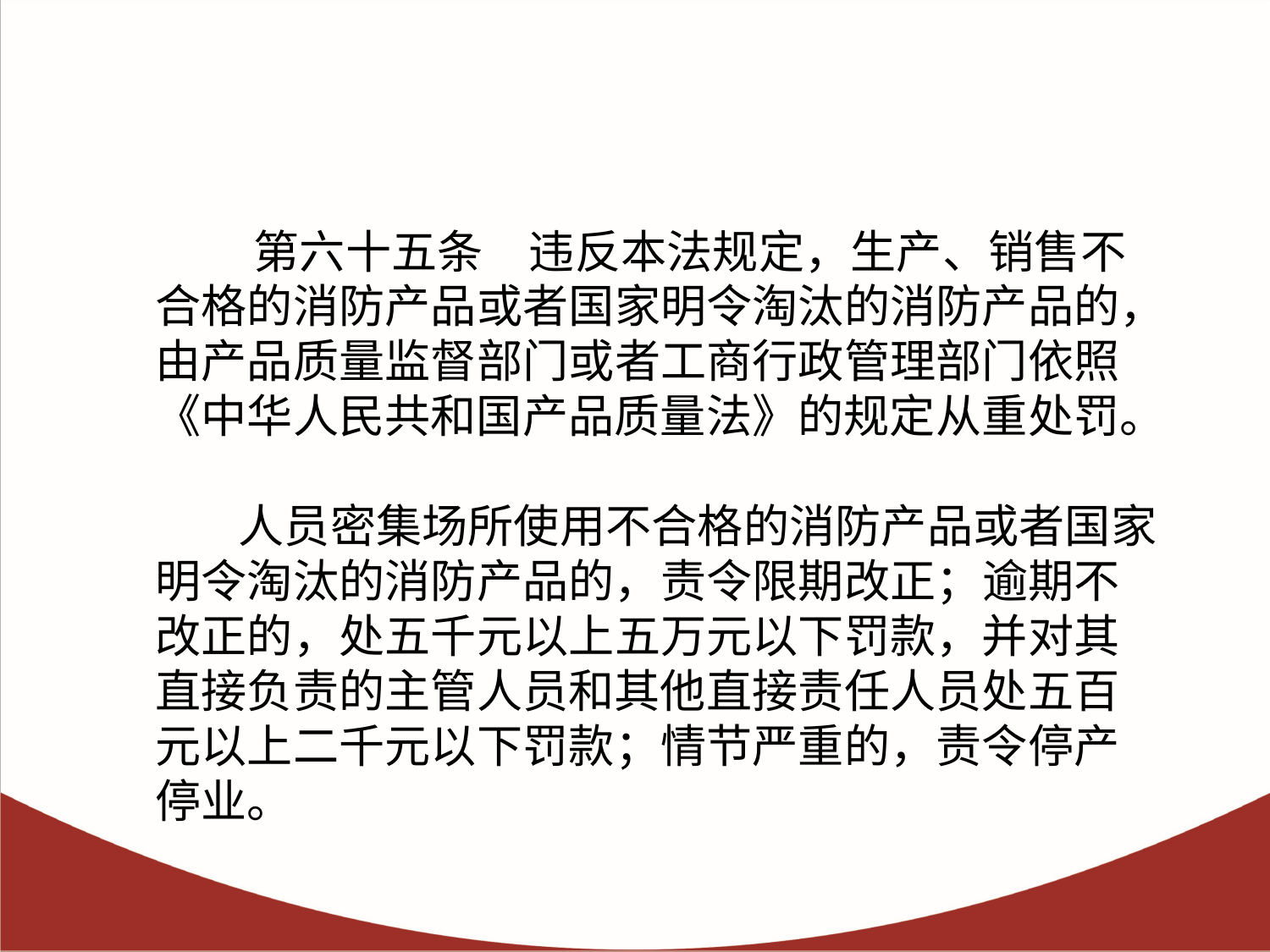

第六十五条　违反本法规定，生产、销售不合格的消防产品或者国家明令淘汰的消防产品的，由产品质量监督部门或者工商行政管理部门依照《中华人民共和国产品质量法》的规定从重处罚。
        人员密集场所使用不合格的消防产品或者国家明令淘汰的消防产品的，责令限期改正；逾期不改正的，处五千元以上五万元以下罚款，并对其直接负责的主管人员和其他直接责任人员处五百元以上二千元以下罚款；情节严重的，责令停产停业。